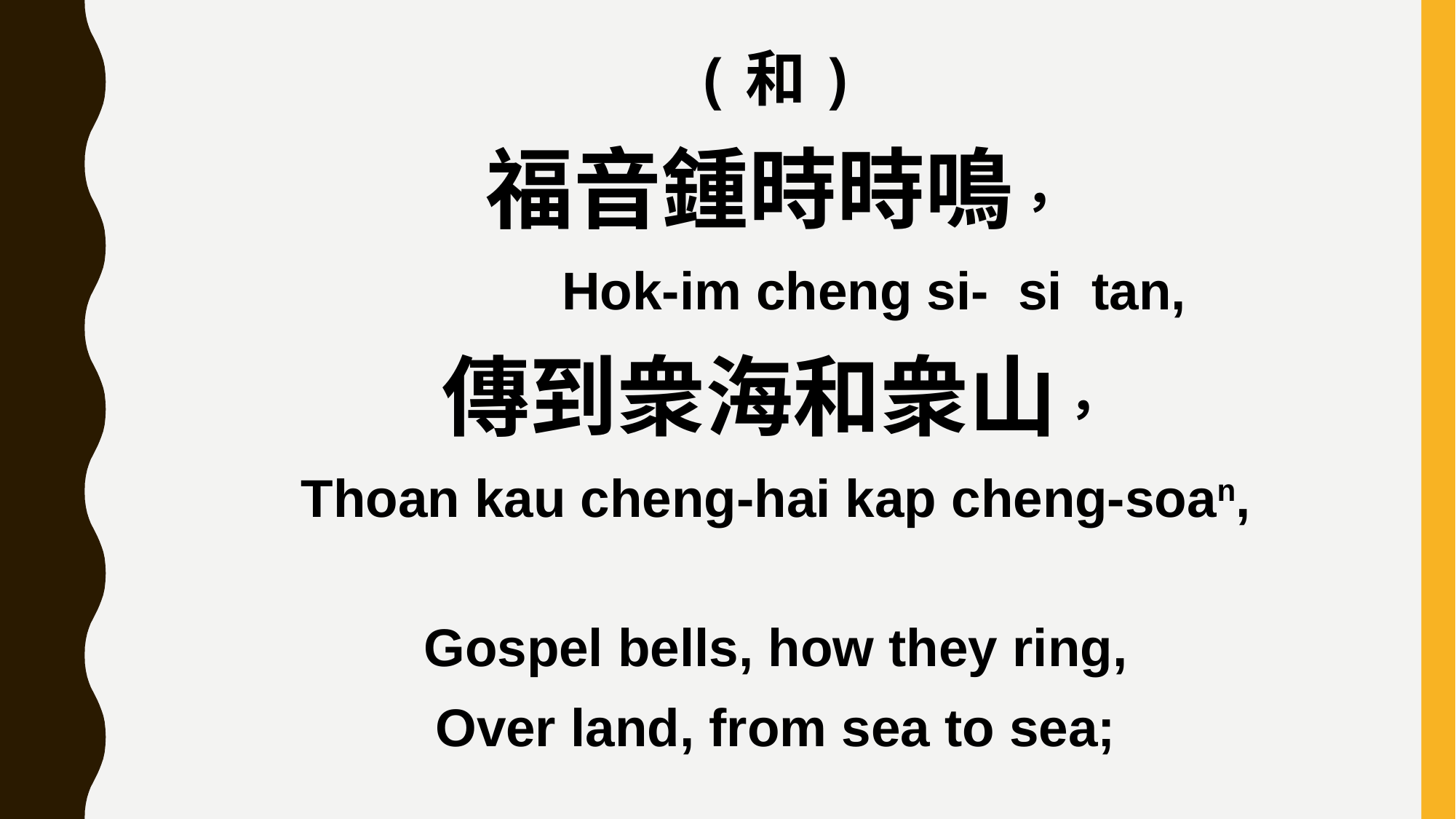

(和)
福音鍾時時鳴，
                             Hok-im cheng si-  si  tan,
傳到衆海和衆山，
Thoan kau cheng-hai kap cheng-soan,

Gospel bells, how they ring,
Over land, from sea to sea;